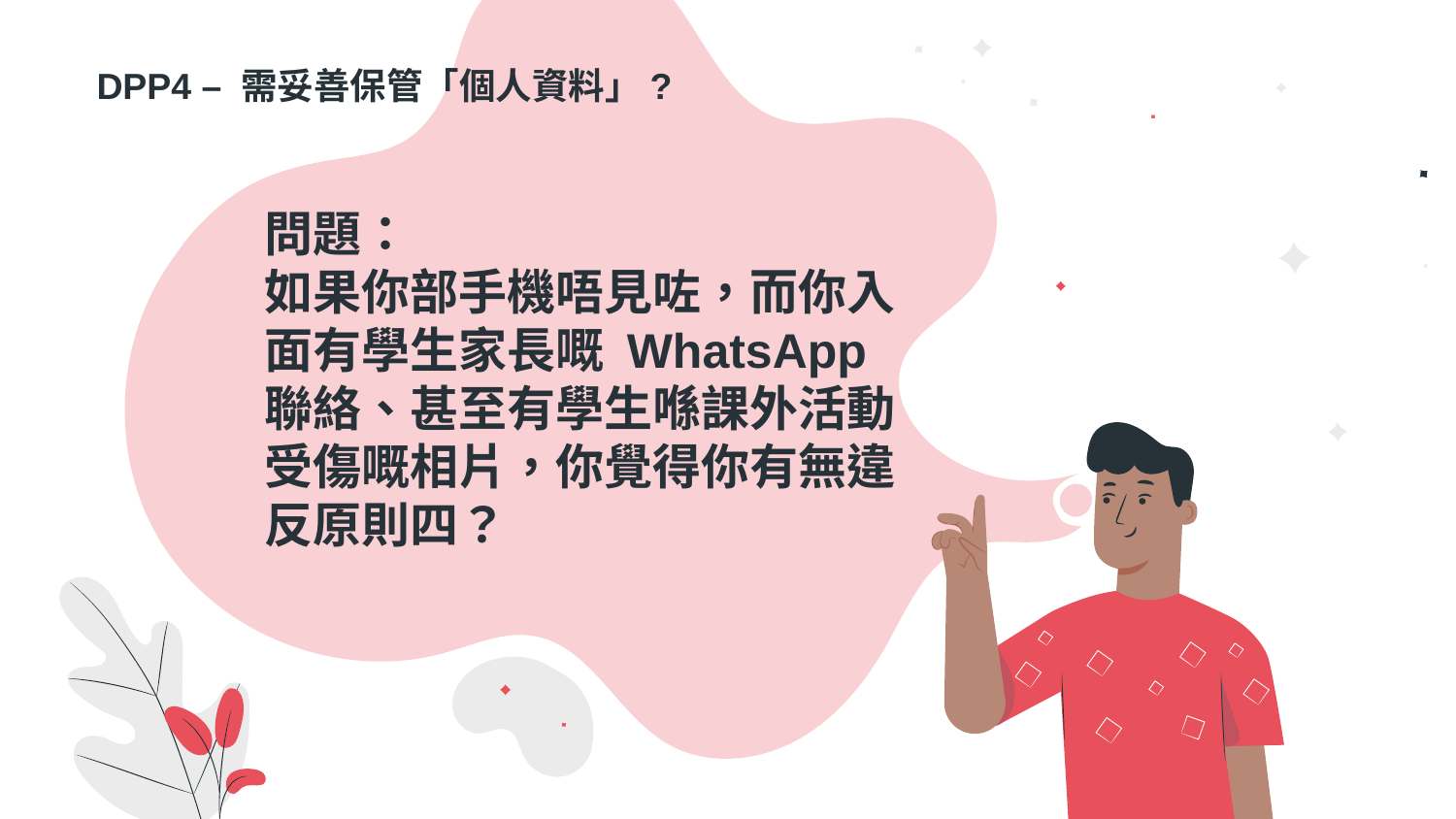

# DPP4 – 需妥善保管「個人資料」?
問題：
如果你部手機唔見咗，而你入面有學生家長嘅 WhatsApp 聯絡、甚至有學生喺課外活動受傷嘅相片，你覺得你有無違反原則四？